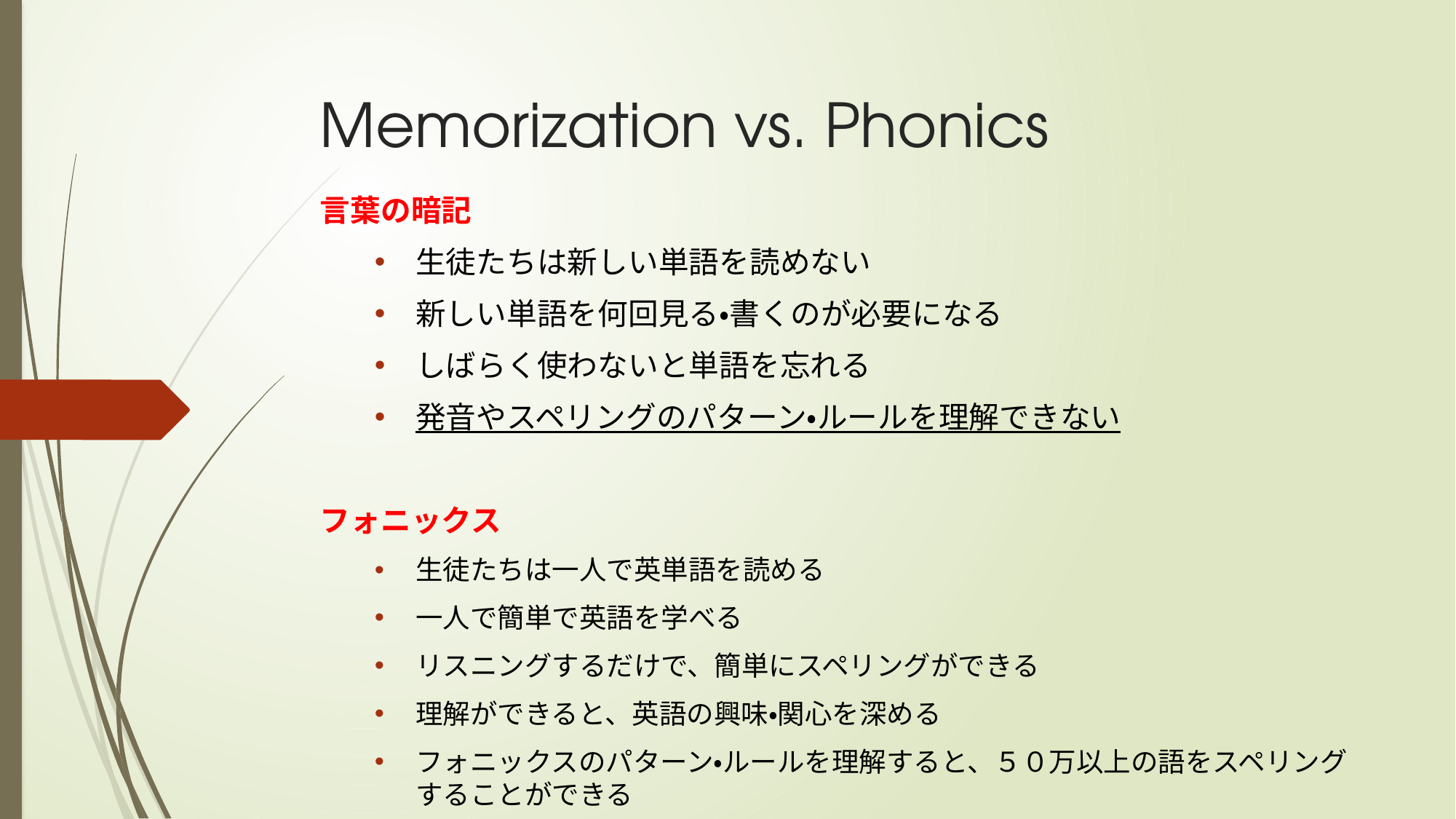

# Memorization vs. Phonics
言葉の暗記
生徒たちは新しい単語を読めない
新しい単語を何回見る・書くのが必要になる
しばらく使わないと単語を忘れる
発音やスペリングのパターン・ルールを理解できない

フォニックス
生徒たちは一人で英単語を読める
一人で簡単で英語を学べる
リスニングするだけで、簡単にスペリングができる
理解ができると、英語の興味・関心を深める
フォニックスのパターン・ルールを理解すると、５０万以上の語をスペリングすることができる